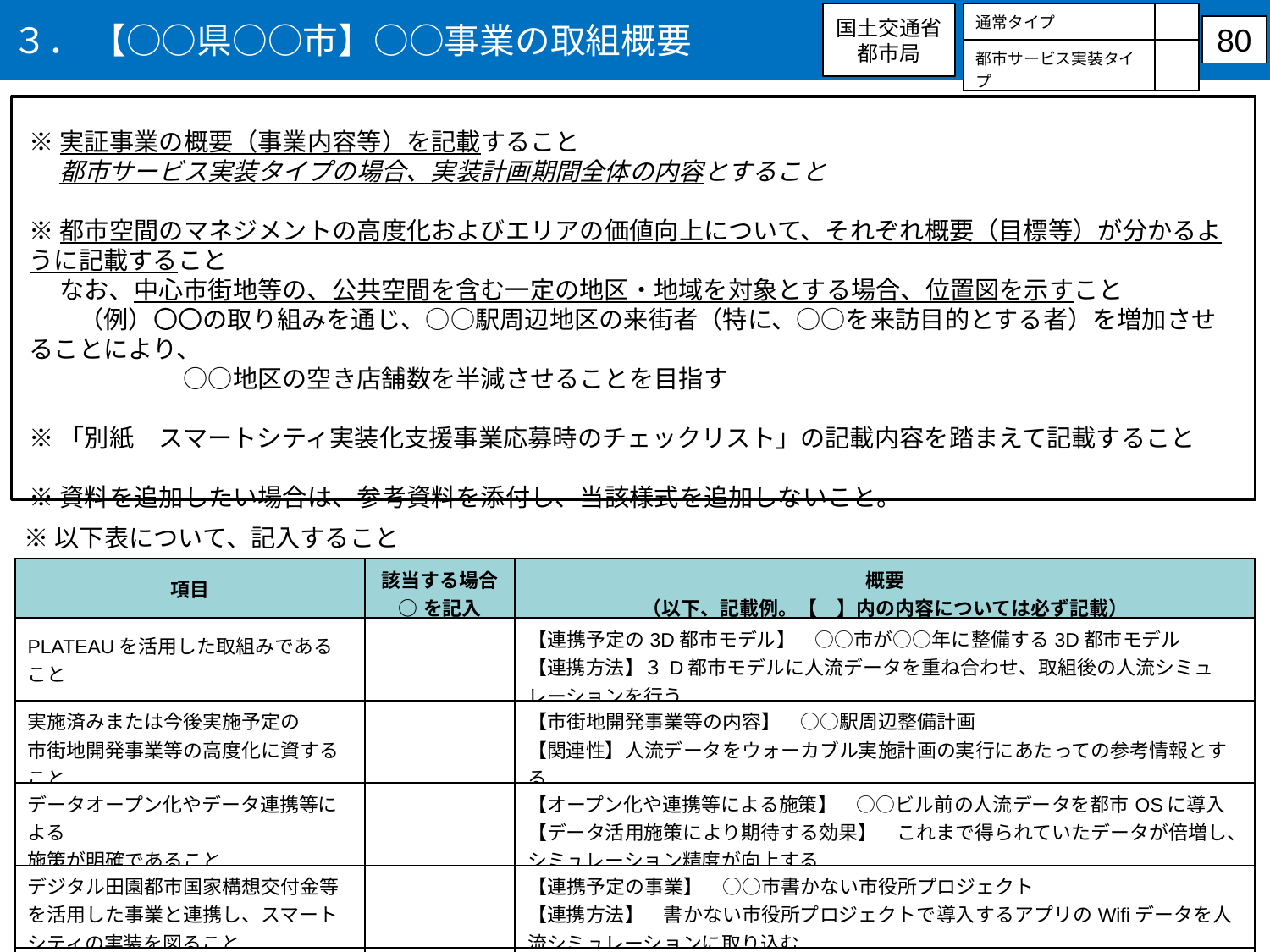

３． 【○○県○○市】○○事業の取組概要
・応募するタイプに○を記入
・両方に応募する場合はシートをコピーの上それぞれで作成すること
国土交通省
都市局
| 通常タイプ |  |
| --- | --- |
| 都市サービス実装タイプ |  |
80

※実証事業の概要（事業内容等）を記載すること
　 都市サービス実装タイプの場合、実装計画期間全体の内容とすること

※都市空間のマネジメントの高度化およびエリアの価値向上について、それぞれ概要（目標等）が分かるように記載すること
　 なお、中心市街地等の、公共空間を含む一定の地区・地域を対象とする場合、位置図を示すこと
　　（例）〇〇の取り組みを通じ、○○駅周辺地区の来街者（特に、○○を来訪目的とする者）を増加させることにより、
　　　　　　 ○○地区の空き店舗数を半減させることを目指す

※「別紙　スマートシティ実装化支援事業応募時のチェックリスト」の記載内容を踏まえて記載すること

※資料を追加したい場合は、参考資料を添付し、当該様式を追加しないこと。

※以下表について、記入すること
| 項目 | 該当する場合 ○を記入 | 概要 （以下、記載例。【　】内の内容については必ず記載） |
| --- | --- | --- |
| PLATEAUを活用した取組みであること |  | 【連携予定の3D都市モデル】　○○市が○○年に整備する3D都市モデル 【連携方法】３D都市モデルに人流データを重ね合わせ、取組後の人流シミュレーションを行う |
| 実施済みまたは今後実施予定の 市街地開発事業等の高度化に資すること |  | 【市街地開発事業等の内容】　○○駅周辺整備計画 【関連性】人流データをウォーカブル実施計画の実行にあたっての参考情報とする |
| データオープン化やデータ連携等による 施策が明確であること |  | 【オープン化や連携等による施策】　○○ビル前の人流データを都市OSに導入 【データ活用施策により期待する効果】　これまで得られていたデータが倍増し、シミュレーション精度が向上する |
| デジタル田園都市国家構想交付金等を活用した事業と連携し、スマートシティの実装を図ること |  | 【連携予定の事業】　○○市書かない市役所プロジェクト 【連携方法】　書かない市役所プロジェクトで導入するアプリのWifiデータを人流シミュレーションに取り込む |
| 先導性があること |  | 【先導性（従来や他地区の取り組みと異なる点）】 |